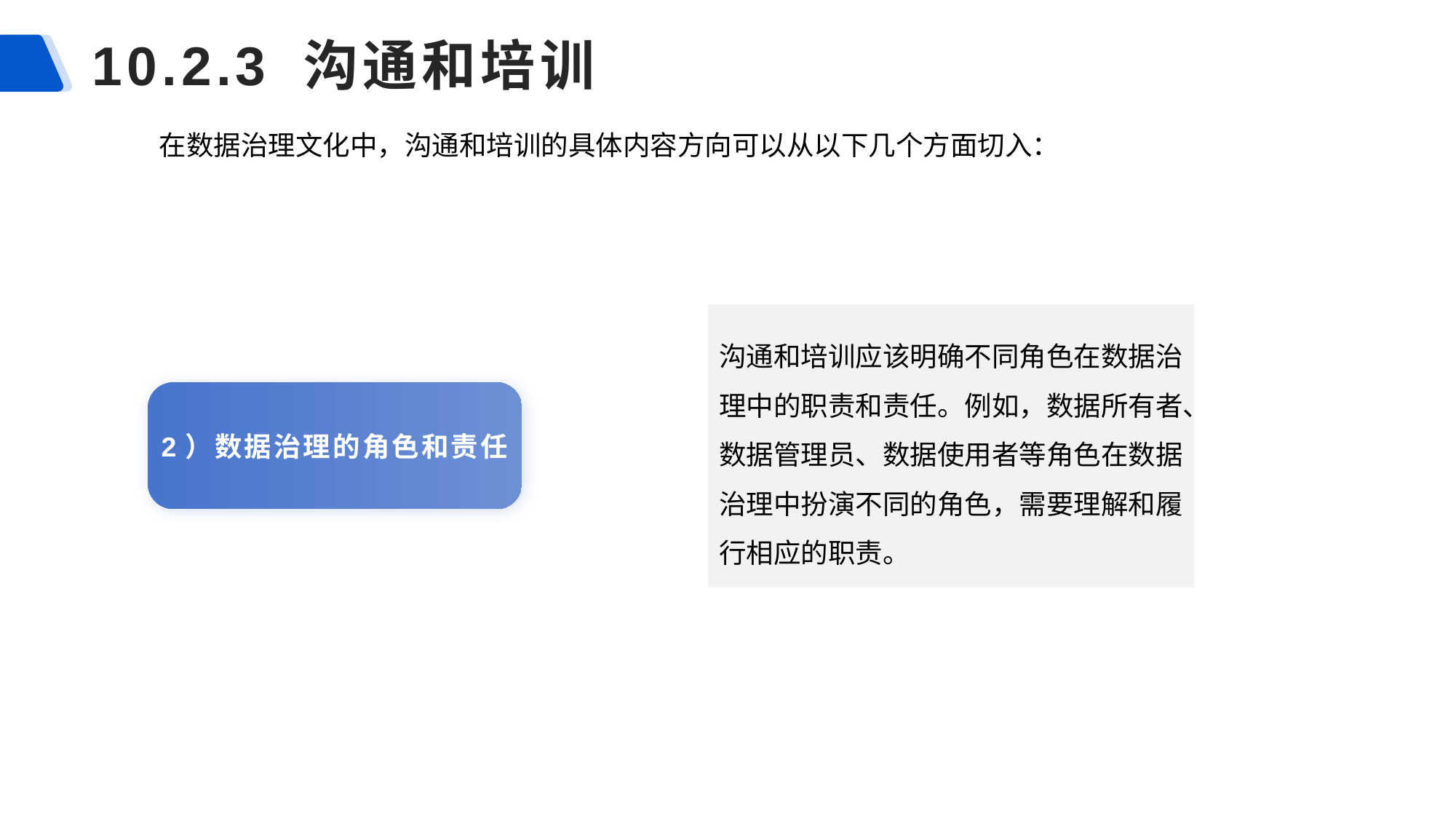

# 10.2.3 沟通和培训
在数据治理文化中，沟通和培训的具体内容方向可以从以下几个方面切入：
沟通和培训应该明确不同角色在数据治理中的职责和责任。例如，数据所有者、数据管理员、数据使用者等角色在数据治理中扮演不同的角色，需要理解和履行相应的职责。
2）数据治理的角色和责任